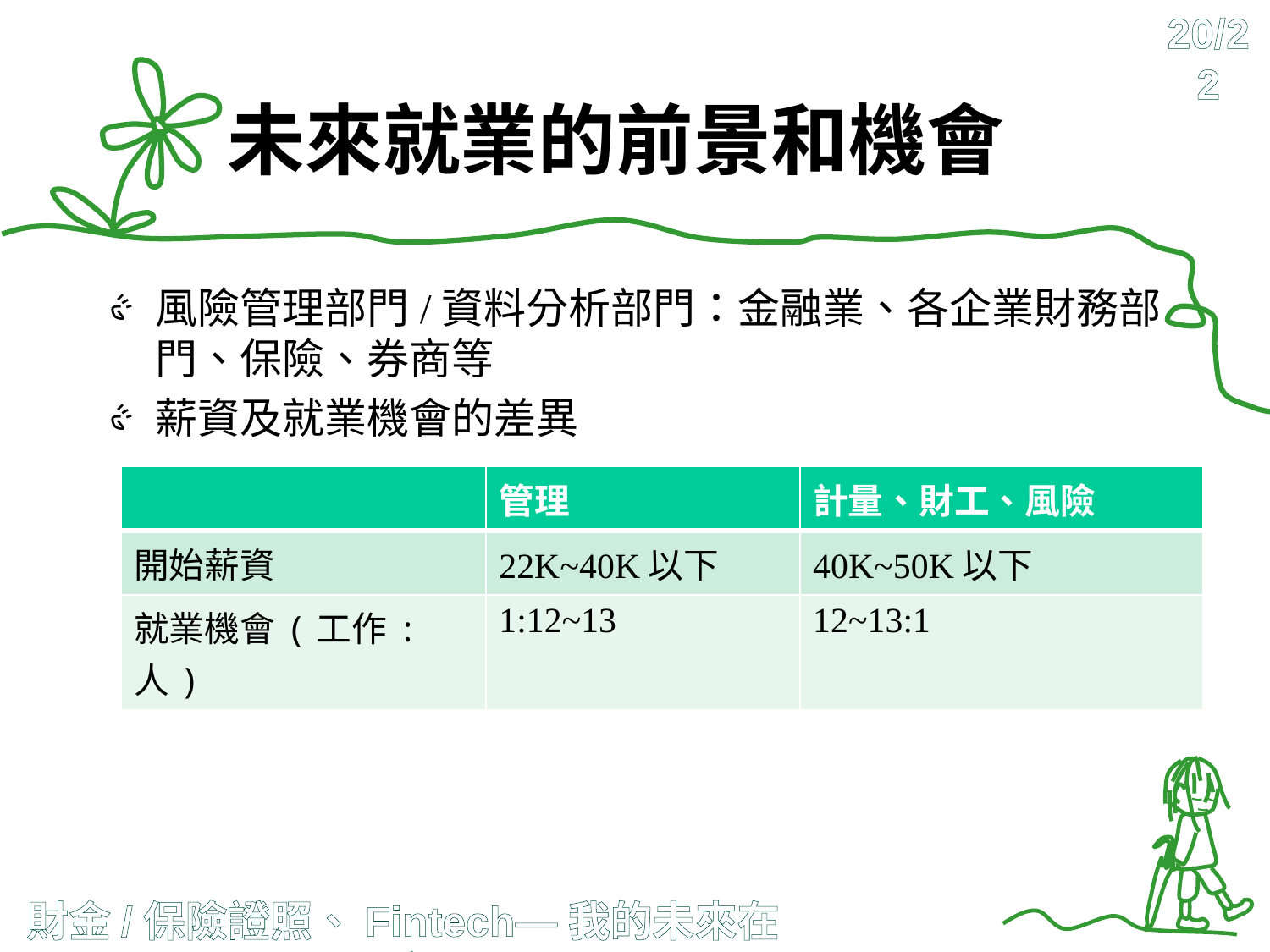

20/22
# 未來就業的前景和機會
風險管理部門/資料分析部門：金融業、各企業財務部門、保險、券商等
薪資及就業機會的差異

|  | 管理 | 計量、財工、風險 |
| --- | --- | --- |
| 開始薪資 | 22K~40K以下 | 40K~50K以下 |
| 就業機會(工作:人) | 1:12~13 | 12~13:1 |
財金/保險證照、Fintech—我的未來在哪裡